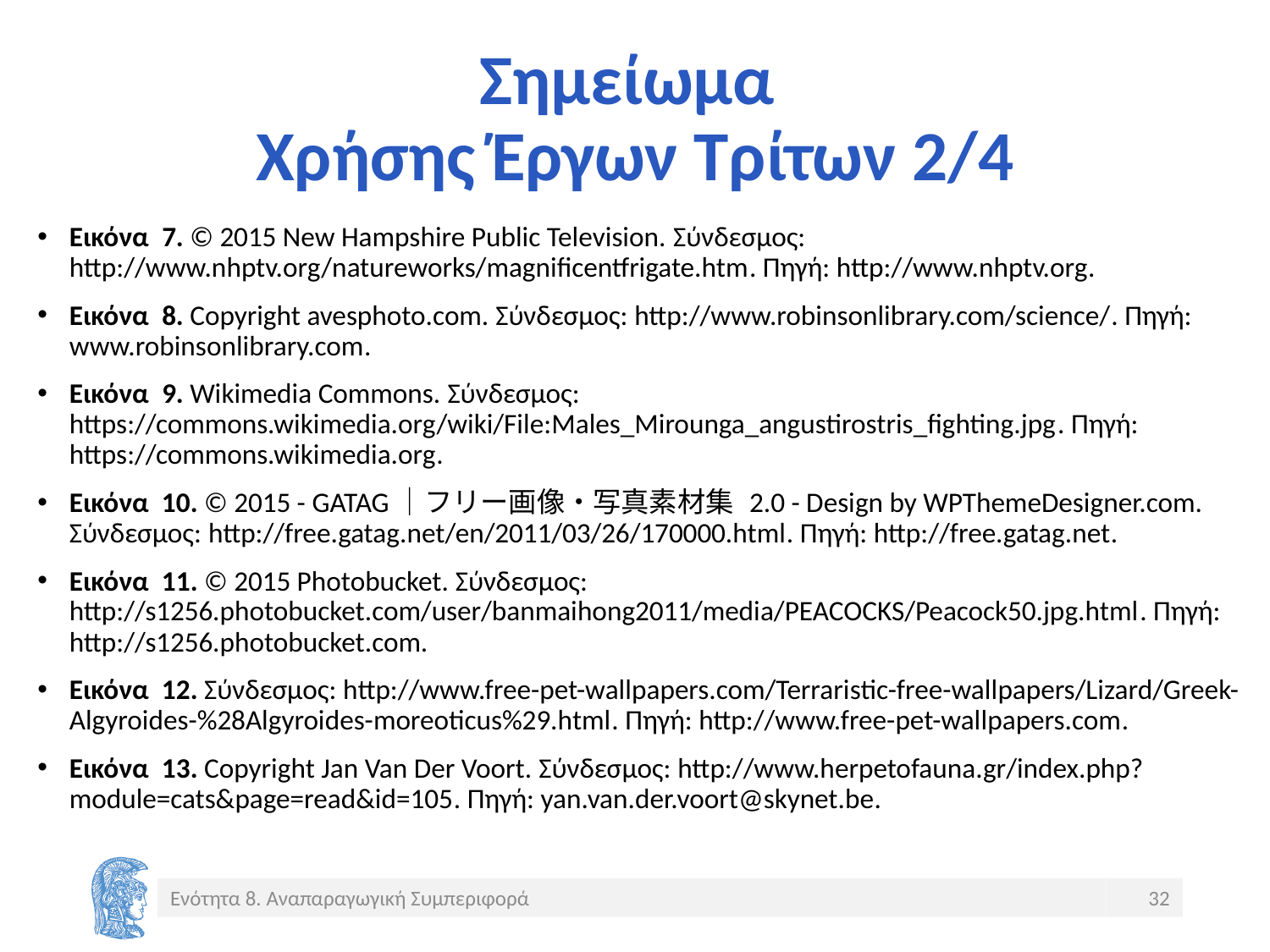

# Σημείωμα Χρήσης Έργων Τρίτων 2/4
Εικόνα  7. © 2015 New Hampshire Public Television. Σύνδεσμος: http://www.nhptv.org/natureworks/magnificentfrigate.htm. Πηγή: http://www.nhptv.org.
Εικόνα  8. Copyright avesphoto.com. Σύνδεσμος: http://www.robinsonlibrary.com/science/. Πηγή: www.robinsonlibrary.com.
Εικόνα  9. Wikimedia Commons. Σύνδεσμος: https://commons.wikimedia.org/wiki/File:Males_Mirounga_angustirostris_fighting.jpg. Πηγή: https://commons.wikimedia.org.
Εικόνα  10. © 2015 - GATAG｜フリー画像・写真素材集 2.0 - Design by WPThemeDesigner.com. Σύνδεσμος: http://free.gatag.net/en/2011/03/26/170000.html. Πηγή: http://free.gatag.net.
Εικόνα  11. © 2015 Photobucket. Σύνδεσμος: http://s1256.photobucket.com/user/banmaihong2011/media/PEACOCKS/Peacock50.jpg.html. Πηγή: http://s1256.photobucket.com.
Εικόνα  12. Σύνδεσμος: http://www.free-pet-wallpapers.com/Terraristic-free-wallpapers/Lizard/Greek-Algyroides-%28Algyroides-moreoticus%29.html. Πηγή: http://www.free-pet-wallpapers.com.
Εικόνα  13. Copyright Jan Van Der Voort. Σύνδεσμος: http://www.herpetofauna.gr/index.php?module=cats&page=read&id=105. Πηγή: yan.van.der.voort@skynet.be.
Ενότητα 8. Αναπαραγωγική Συμπεριφορά
32